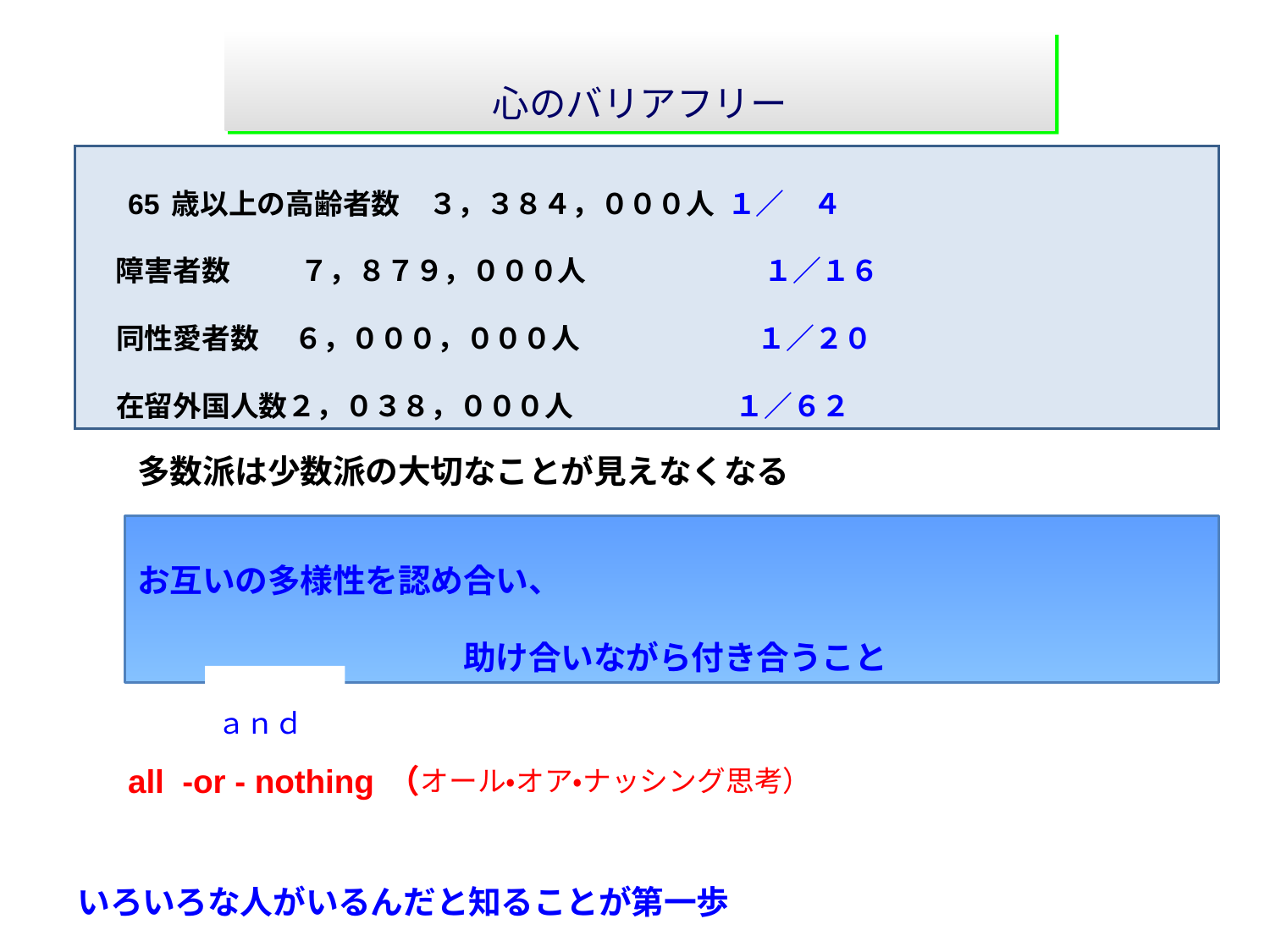

心のバリアフリー
　65歳以上の高齢者数　３，３８４，０００人  １／　４
　障害者数　　  ７，８７９，０００人　　　　　　 １／１６
　同性愛者数　 ６，０００，０００人　　　　　　 １／２０
　在留外国人数２，０３８，０００人 　　　　　  １／６２
多数派は少数派の大切なことが見えなくなる
お互いの多様性を認め合い、
　　　　　　　　　　助け合いながら付き合うこと
ａｎｄ
all  -or - nothing（オール・オア・ナッシング思考）
いろいろな人がいるんだと知ることが第一歩